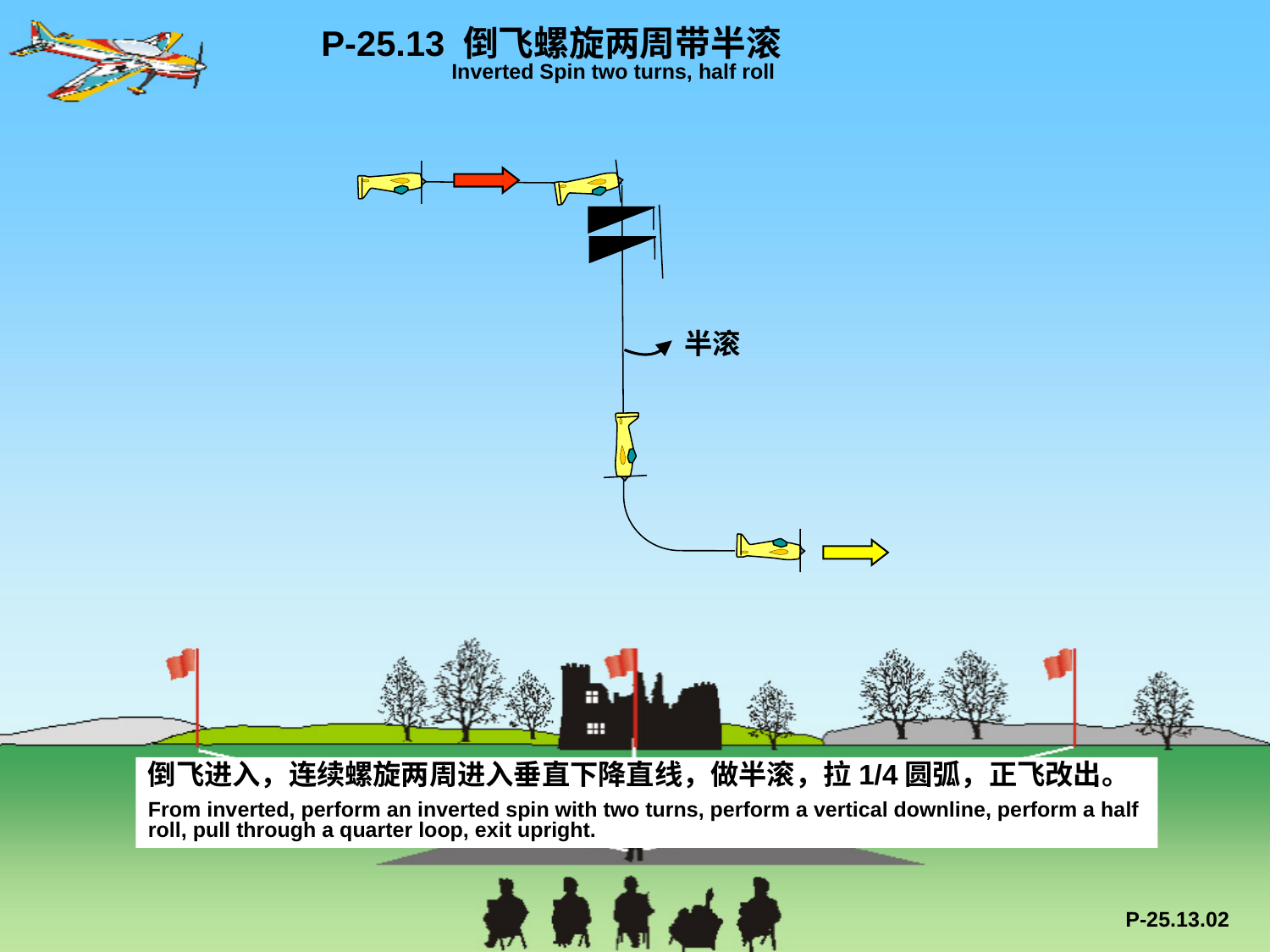

P-25.13 倒飞螺旋两周带半滚
                      Inverted Spin two turns, half roll

半滚

倒飞进入，连续螺旋两周进入垂直下降直线，做半滚，拉1/4圆弧，正飞改出。
From inverted, perform an inverted spin with two turns, perform a vertical downline, perform a half roll, pull through a quarter loop, exit upright.
P-25.13.02